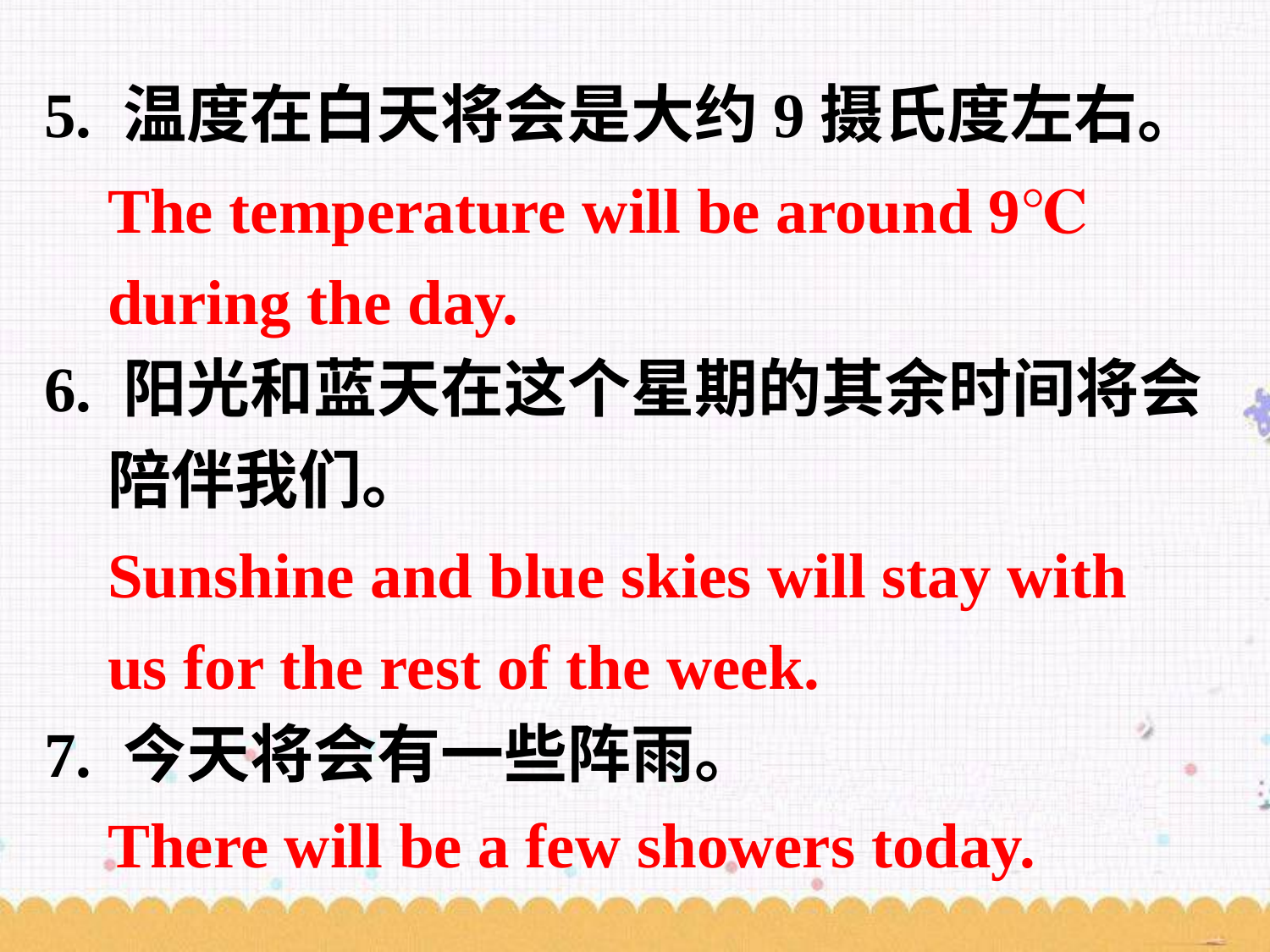

5. 温度在白天将会是大约9摄氏度左右。

6. 阳光和蓝天在这个星期的其余时间将会陪伴我们。

7. 今天将会有一些阵雨。

The temperature will be around 9℃ during the day.
Sunshine and blue skies will stay with us for the rest of the week.
There will be a few showers today.